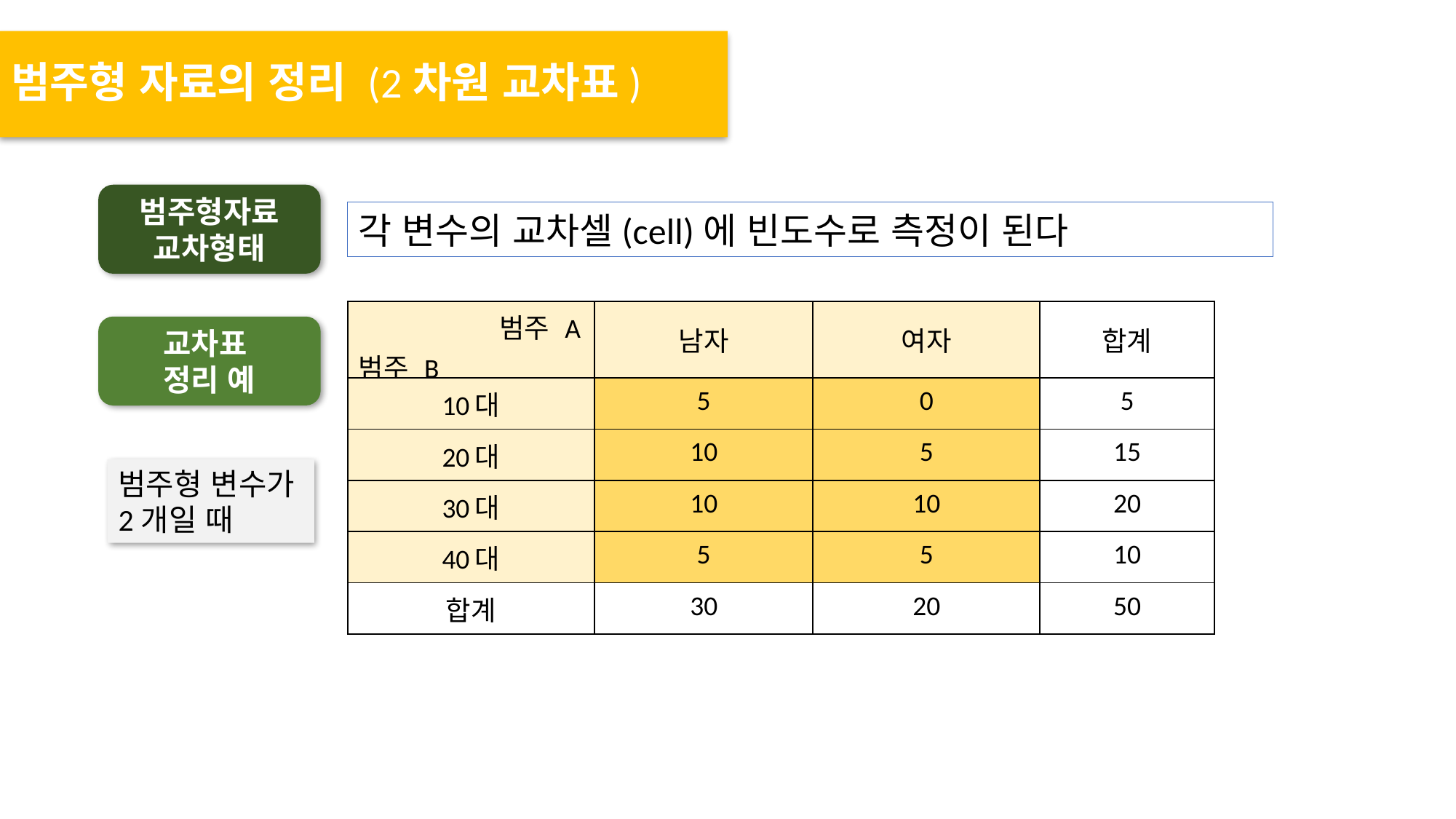

# 범주형 자료의 정리 (2차원 교차표)
범주형자료
교차형태
각 변수의 교차셀(cell)에 빈도수로 측정이 된다
| 범주 A 범주 B | 남자 | 여자 | 합계 |
| --- | --- | --- | --- |
| 10대 | 5 | 0 | 5 |
| 20대 | 10 | 5 | 15 |
| 30대 | 10 | 10 | 20 |
| 40대 | 5 | 5 | 10 |
| 합계 | 30 | 20 | 50 |
교차표
정리 예
범주형 변수가
2개일 때